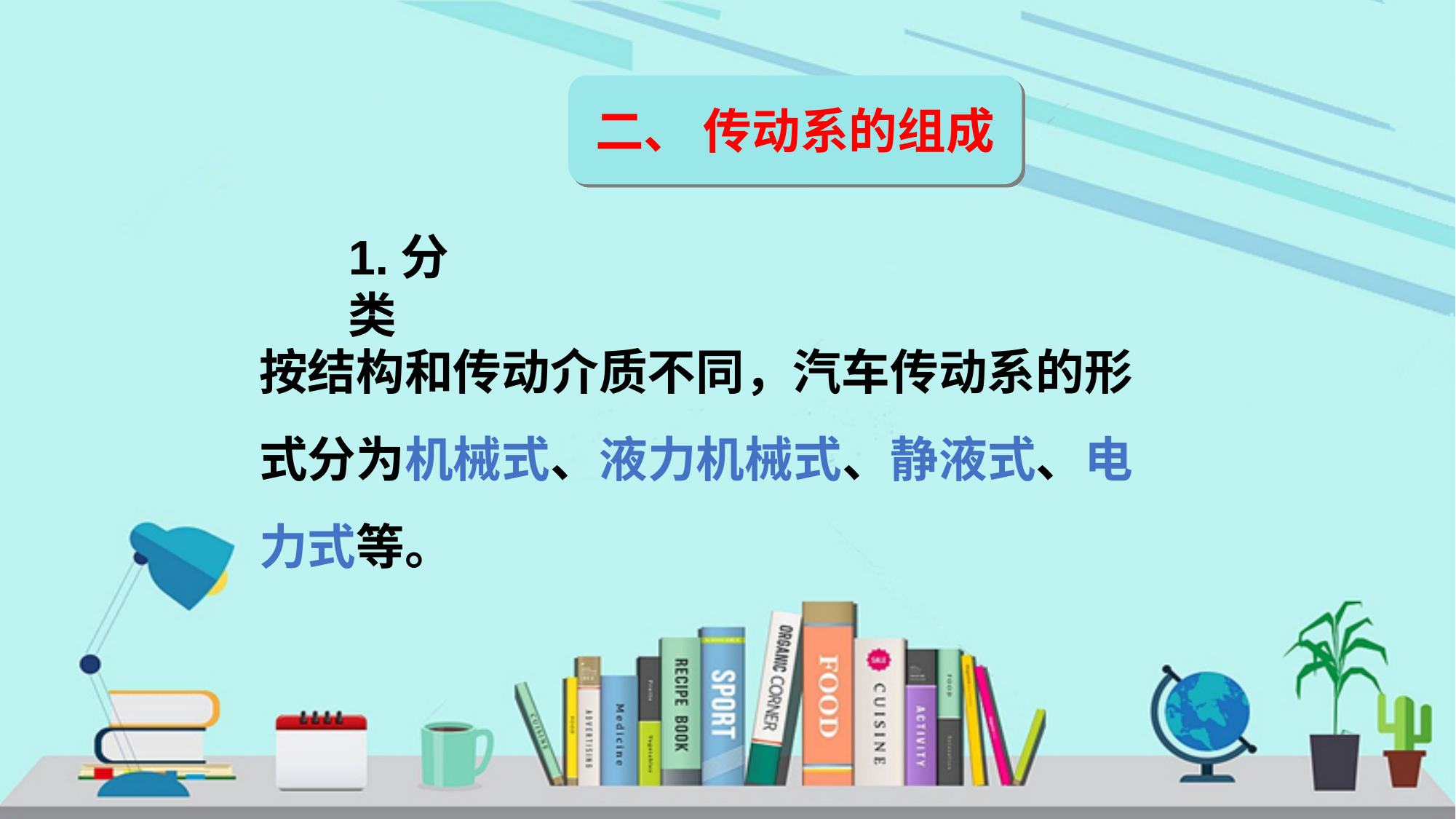

二、 传动系的组成
1.分类
按结构和传动介质不同，汽车传动系的形式分为机械式、液力机械式、静液式、电力式等。